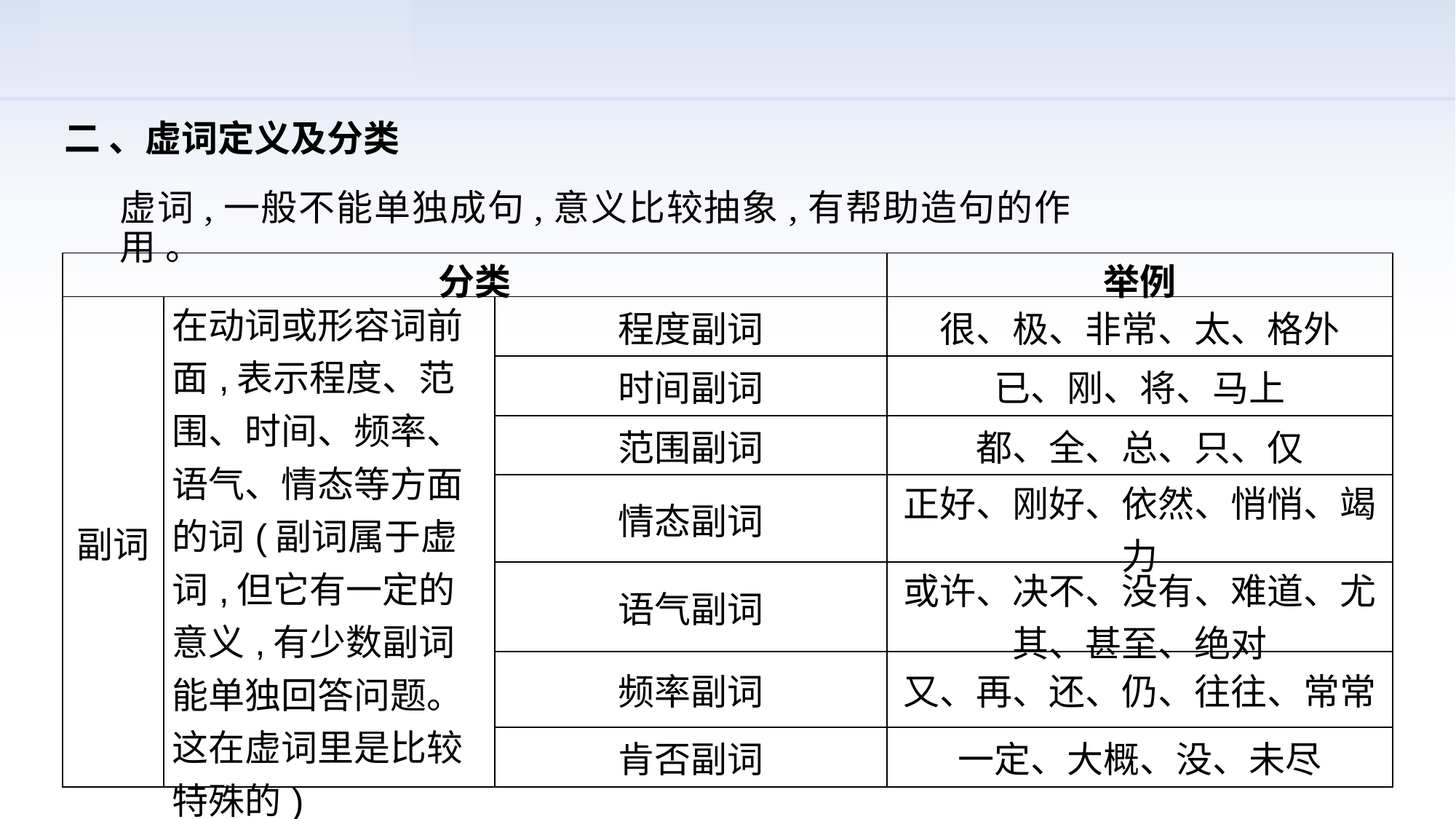

二 、虚词定义及分类
虚词,一般不能单独成句,意义比较抽象,有帮助造句的作用 。
| 分类 |  |  | 举例 |
| --- | --- | --- | --- |
| 副词 | 在动词或形容词前面,表示程度、范围、时间、频率、语气、情态等方面的词(副词属于虚词,但它有一定的意义,有少数副词能单独回答问题。这在虚词里是比较特殊的) | 程度副词 | 很、极、非常、太、格外 |
|  |  | 时间副词 | 已、刚、将、马上 |
|  |  | 范围副词 | 都、全、总、只、仅 |
|  |  | 情态副词 | 正好、刚好、依然、悄悄、竭力 |
|  |  | 语气副词 | 或许、决不、没有、难道、尤其、甚至、绝对 |
|  |  | 频率副词 | 又、再、还、仍、往往、常常 |
|  |  | 肯否副词 | 一定、大概、没、未尽 |